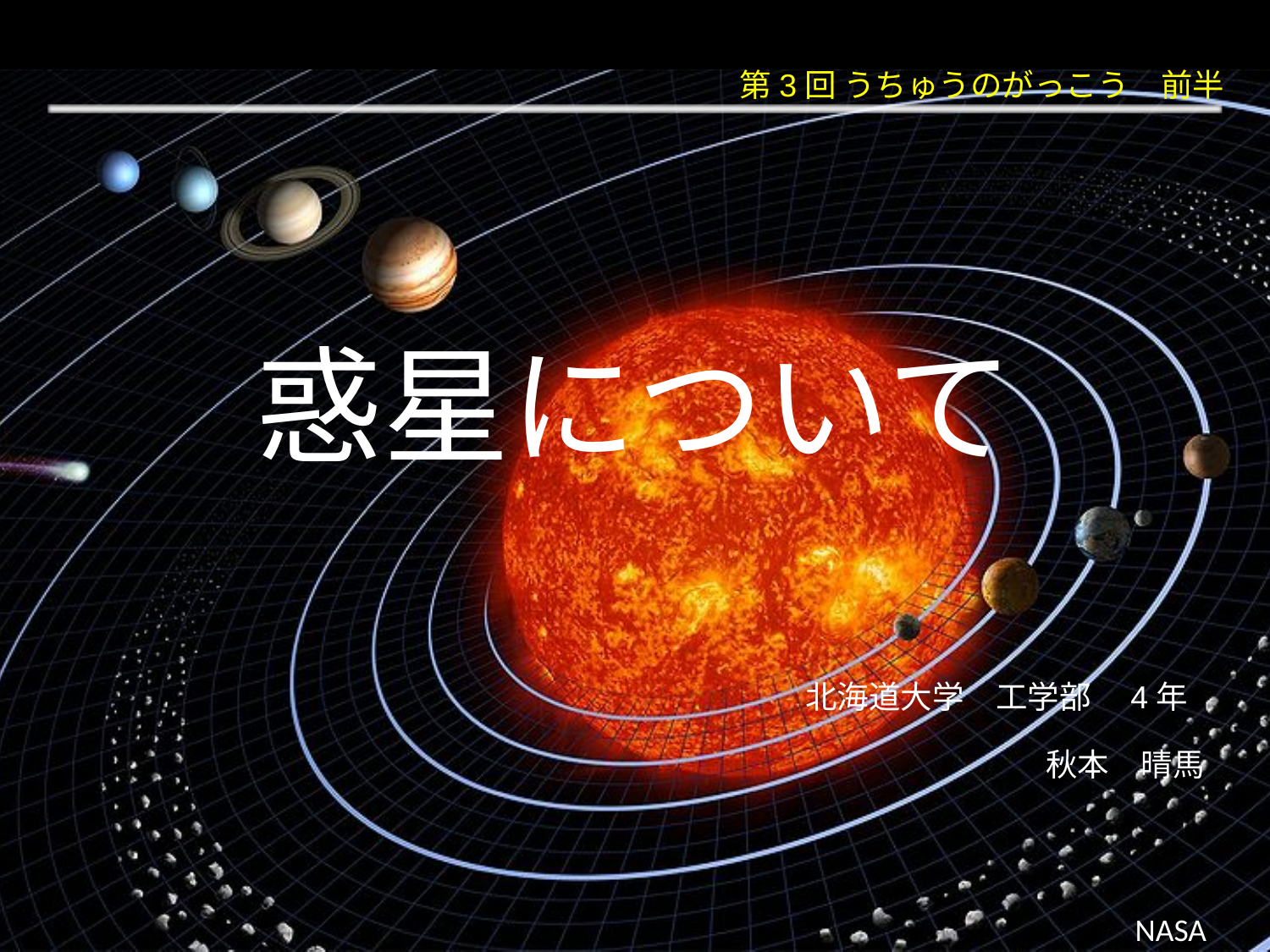

第3回 うちゅうのがっこう　前半
# 惑星について
北海道大学　工学部　4年
秋本　晴馬
NASA